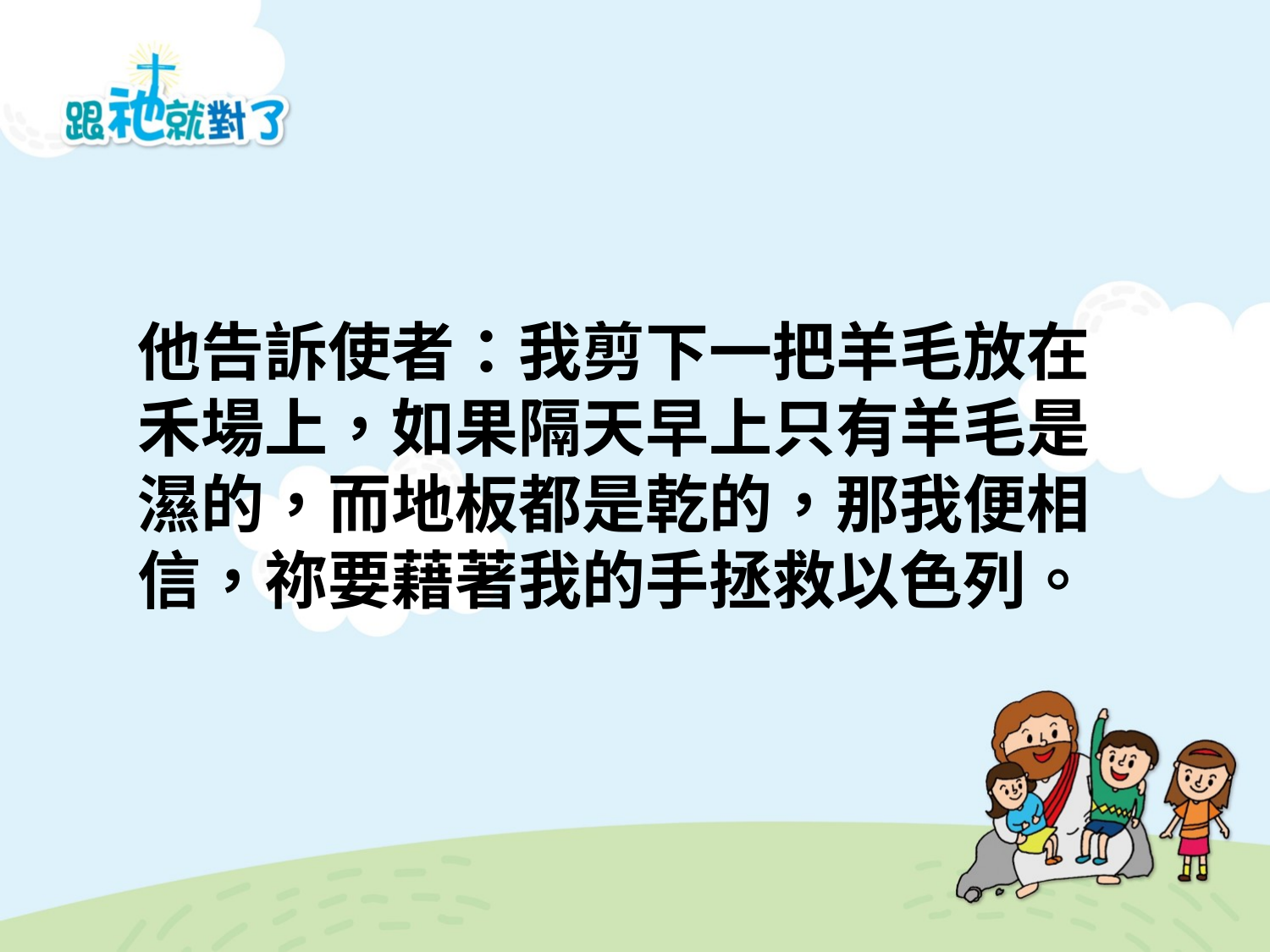

他告訴使者：我剪下一把羊毛放在禾場上，如果隔天早上只有羊毛是濕的，而地板都是乾的，那我便相信，祢要藉著我的手拯救以色列。